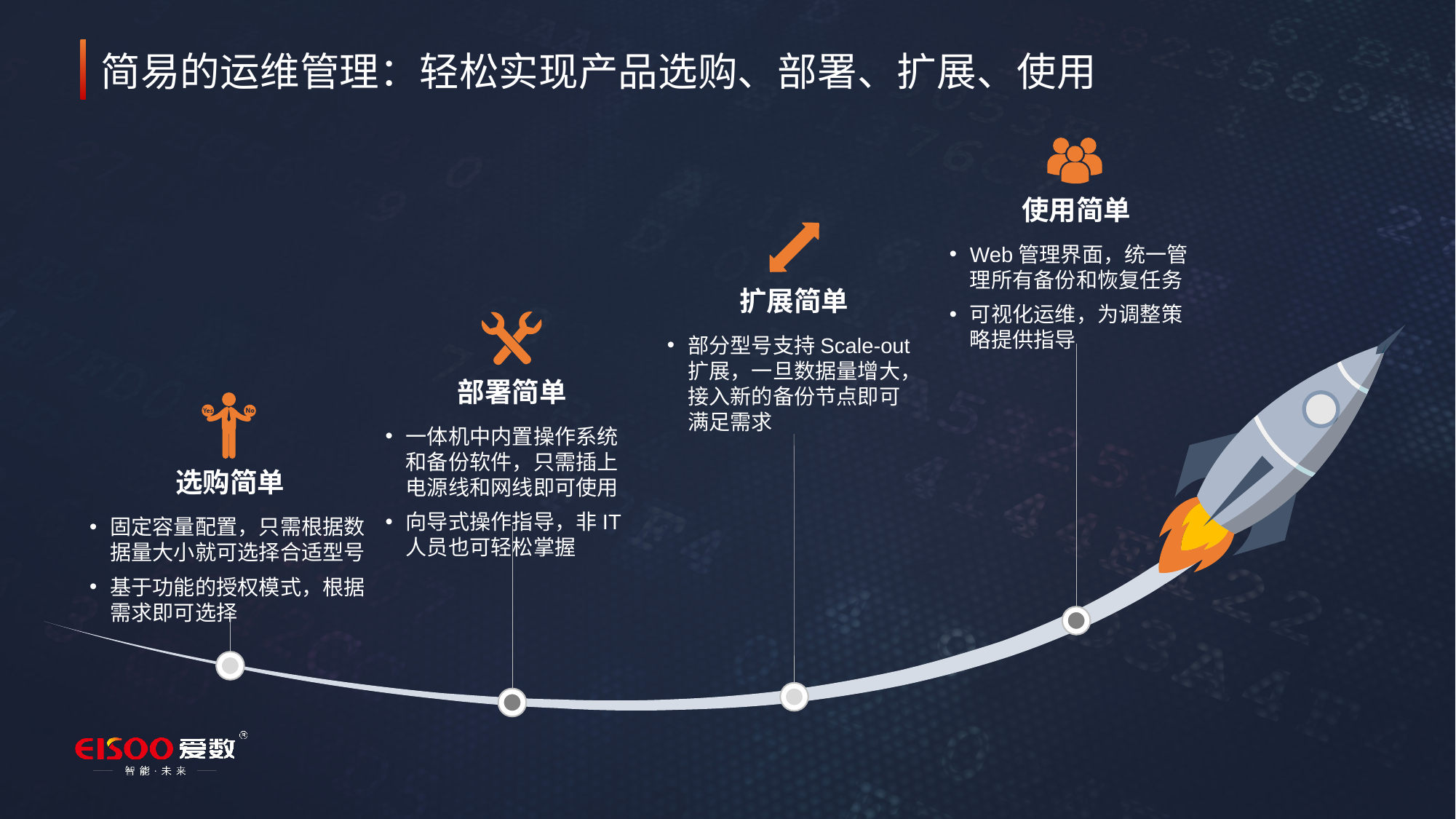

# 简易的运维管理：轻松实现产品选购、部署、扩展、使用

使用简单
Web管理界面，统一管理所有备份和恢复任务
可视化运维，为调整策略提供指导

扩展简单
部分型号支持Scale-out扩展，一旦数据量增大，接入新的备份节点即可满足需求

部署简单
一体机中内置操作系统和备份软件，只需插上电源线和网线即可使用
向导式操作指导，非IT人员也可轻松掌握

选购简单

固定容量配置，只需根据数据量大小就可选择合适型号
基于功能的授权模式，根据需求即可选择